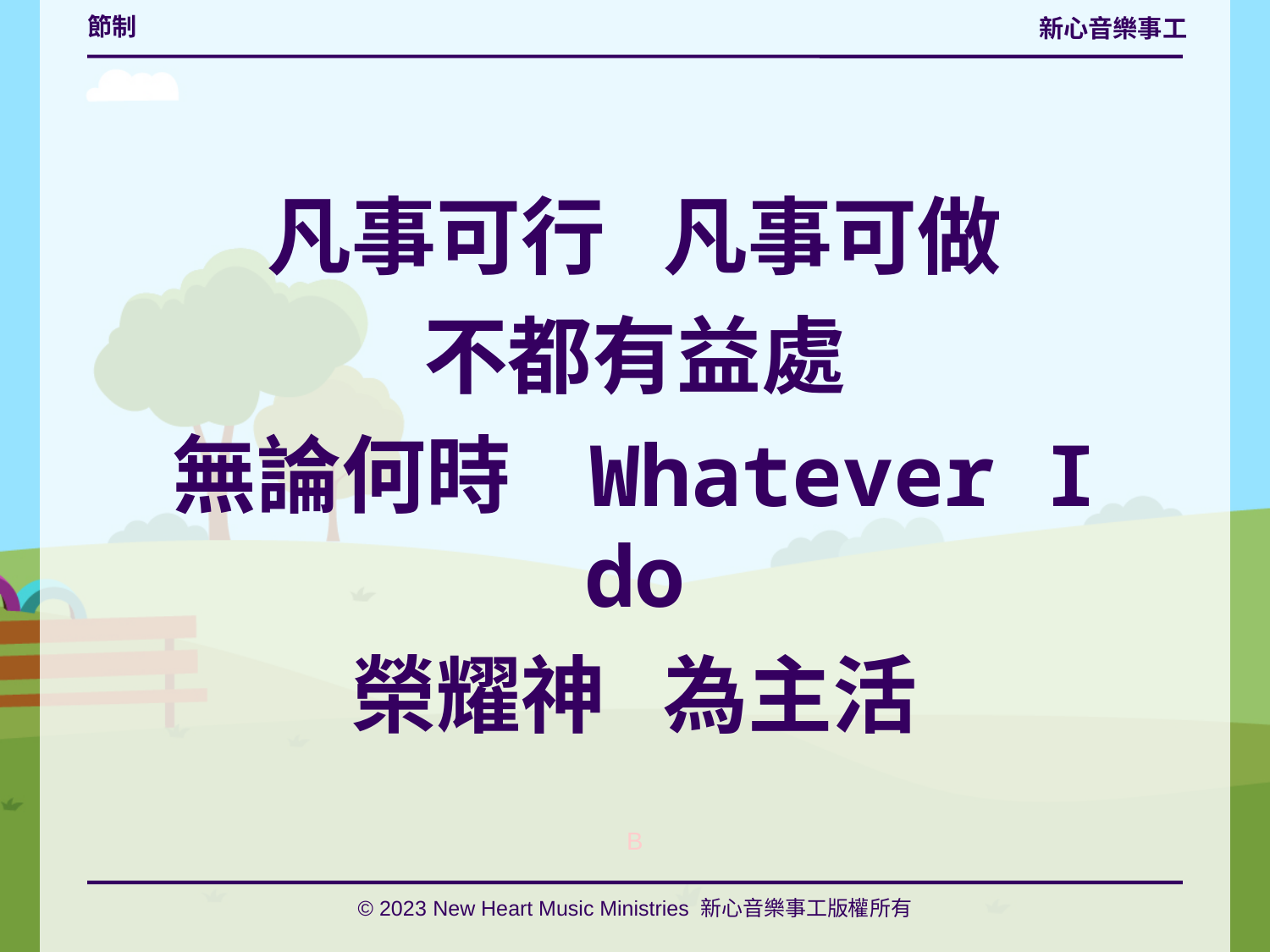

# 節制
凡事可行   凡事可做
不都有益處
無論何時   Whatever I do
榮耀神   為主活
B
© 2023 New Heart Music Ministries 新心音樂事工版權所有